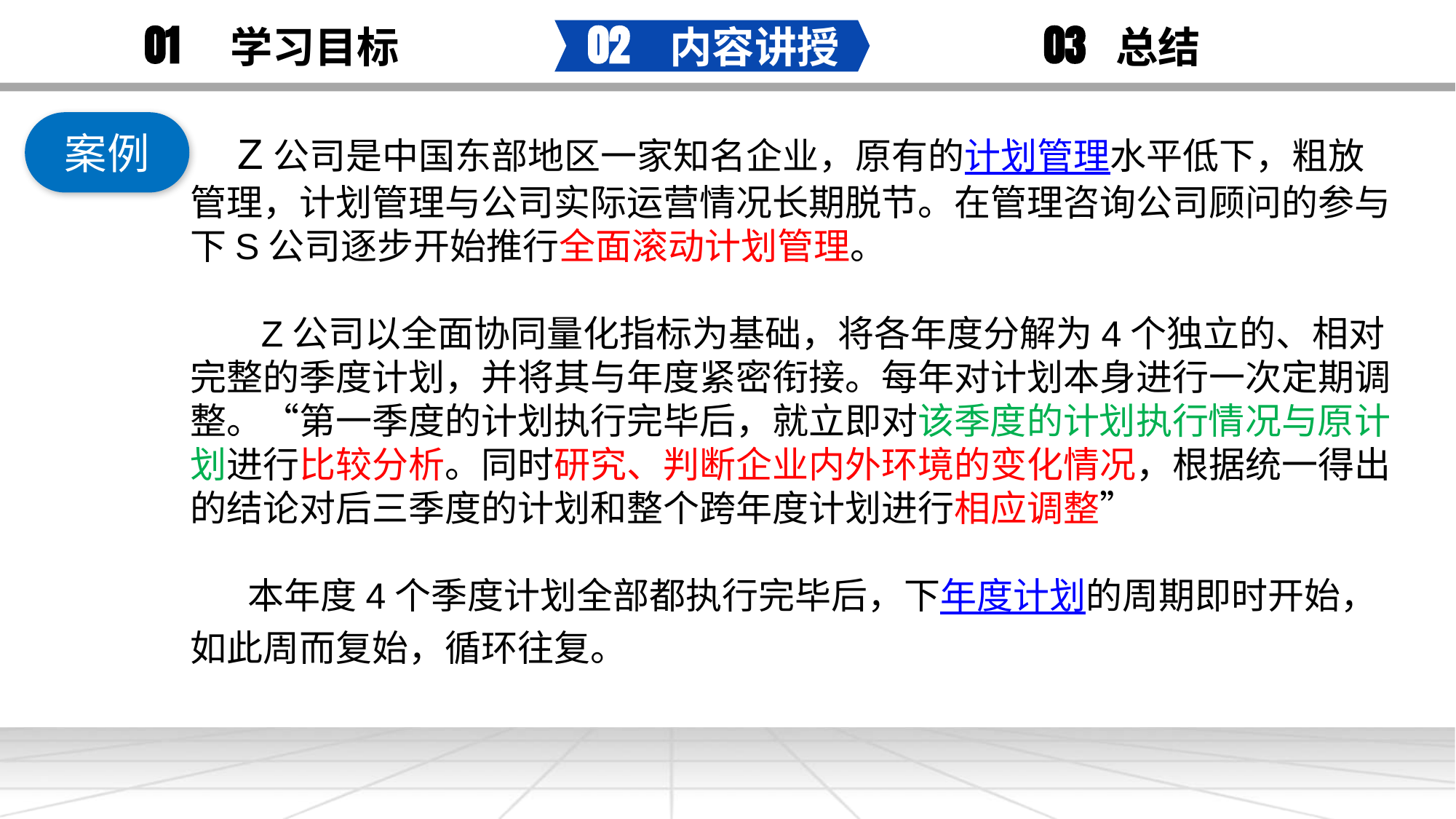

02   内容讲授
03  总结
01    学习目标

案例
   滚动计划法
    Z公司是中国东部地区一家知名企业，原有的计划管理水平低下，粗放管理，计划管理与公司实际运营情况长期脱节。在管理咨询公司顾问的参与下S公司逐步开始推行全面滚动计划管理。

       Z公司以全面协同量化指标为基础，将各年度分解为4个独立的、相对完整的季度计划，并将其与年度紧密衔接。每年对计划本身进行一次定期调整。“第一季度的计划执行完毕后，就立即对该季度的计划执行情况与原计划进行比较分析。同时研究、判断企业内外环境的变化情况，根据统一得出的结论对后三季度的计划和整个跨年度计划进行相应调整”

      本年度4个季度计划全部都执行完毕后，下年度计划的周期即时开始，如此周而复始，循环往复。

决策的含义
添加
标题